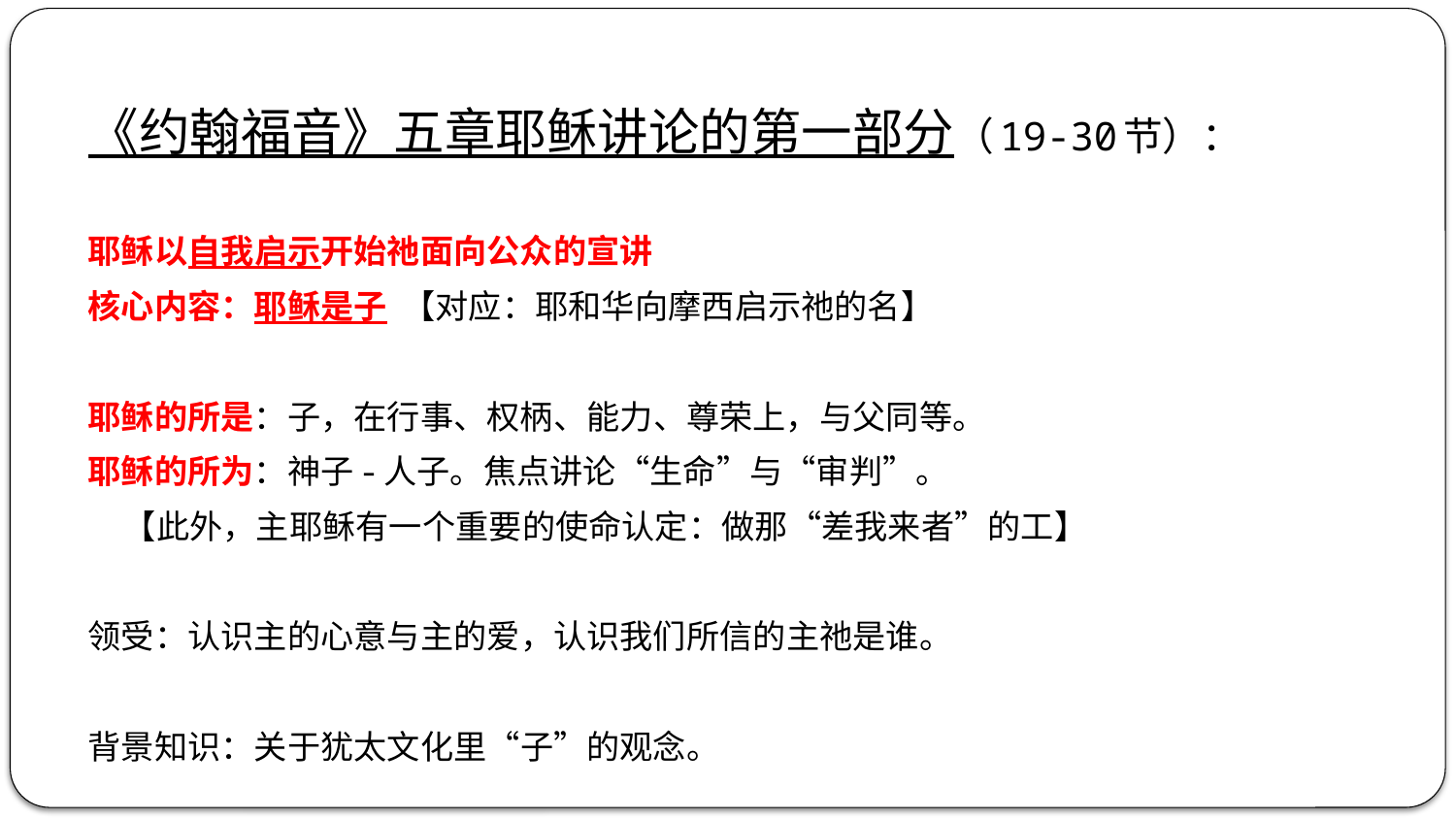

《约翰福音》五章耶稣讲论的第一部分（19-30节）：

耶稣以自我启示开始祂面向公众的宣讲
核心内容：耶稣是子  【对应：耶和华向摩西启示祂的名】

耶稣的所是：子，在行事、权柄、能力、尊荣上，与父同等。
耶稣的所为：神子-人子。焦点讲论“生命”与“审判”。
    【此外，主耶稣有一个重要的使命认定：做那“差我来者”的工】

领受：认识主的心意与主的爱，认识我们所信的主祂是谁。

背景知识：关于犹太文化里“子”的观念。